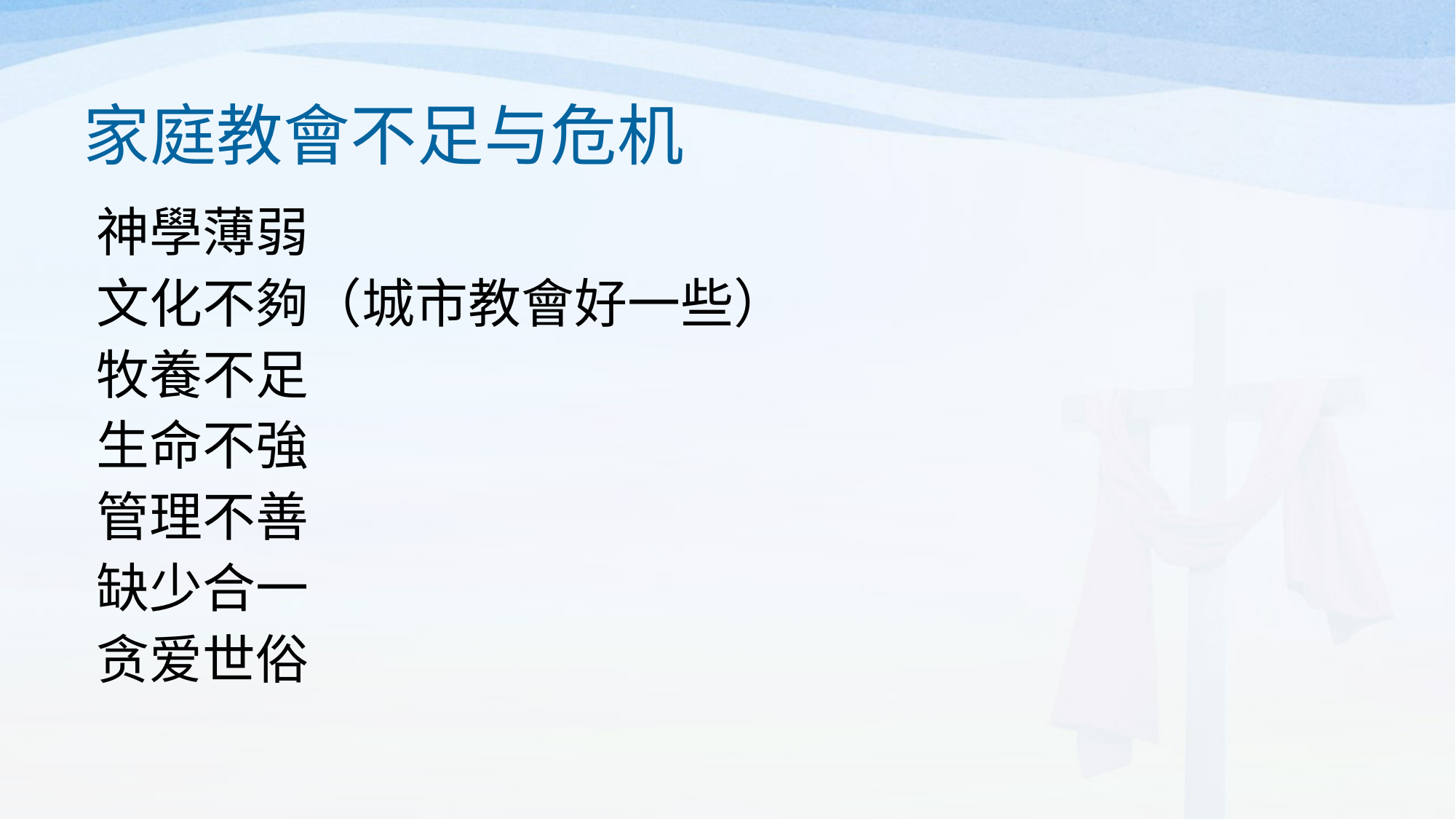

家庭教會不足与危机
神學薄弱
文化不夠（城市教會好一些）
牧養不足
生命不強
管理不善
缺少合一
贪爱世俗